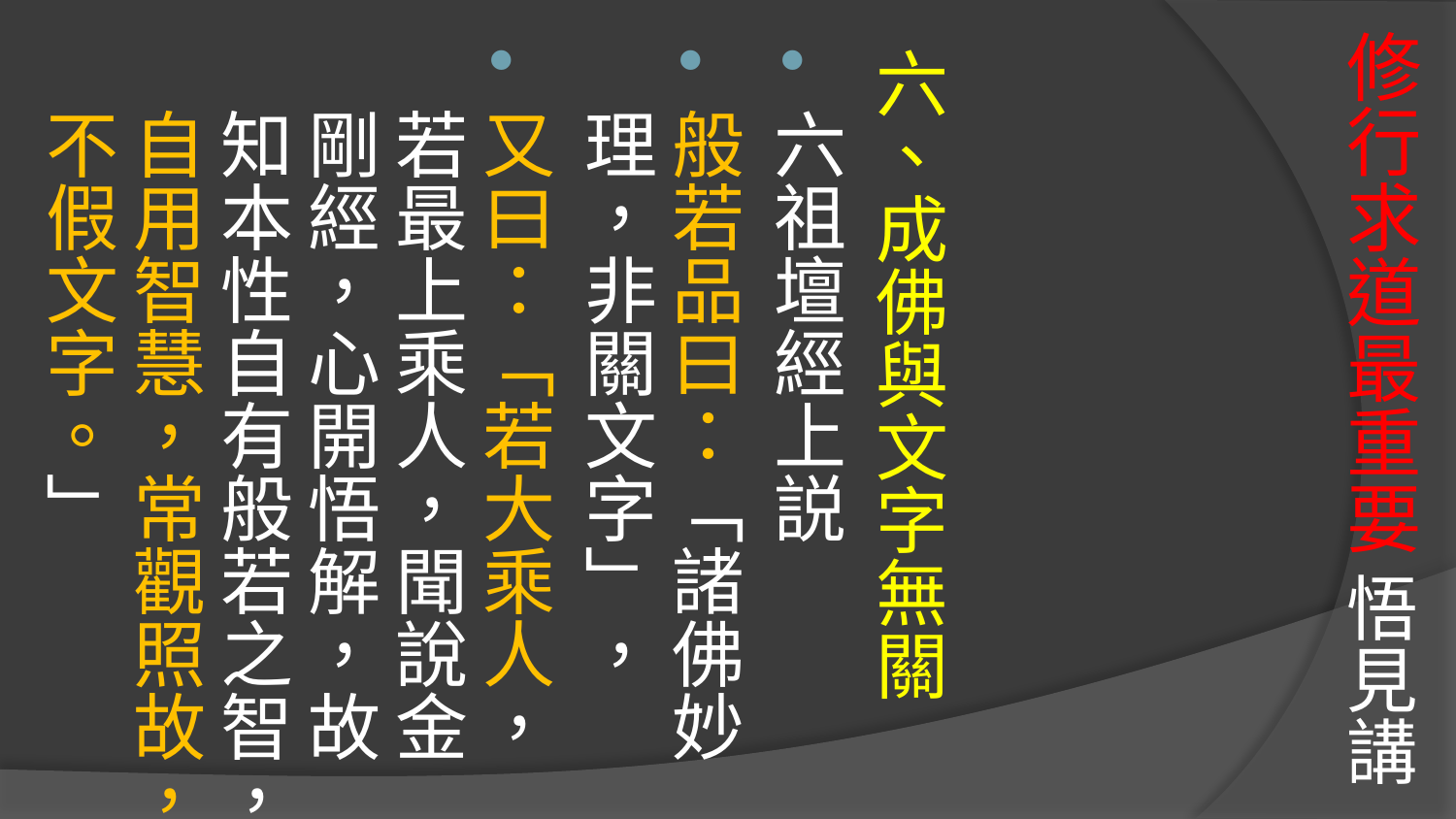

# 修行求道最重要 悟見講
六、成佛與文字無關
六祖壇經上説
般若品曰：「諸佛妙理，非關文字」，
又曰：「若大乘人，若最上乘人，聞說金剛經，心開悟解，故知本性自有般若之智，自用智慧，常觀照故，不假文字。」